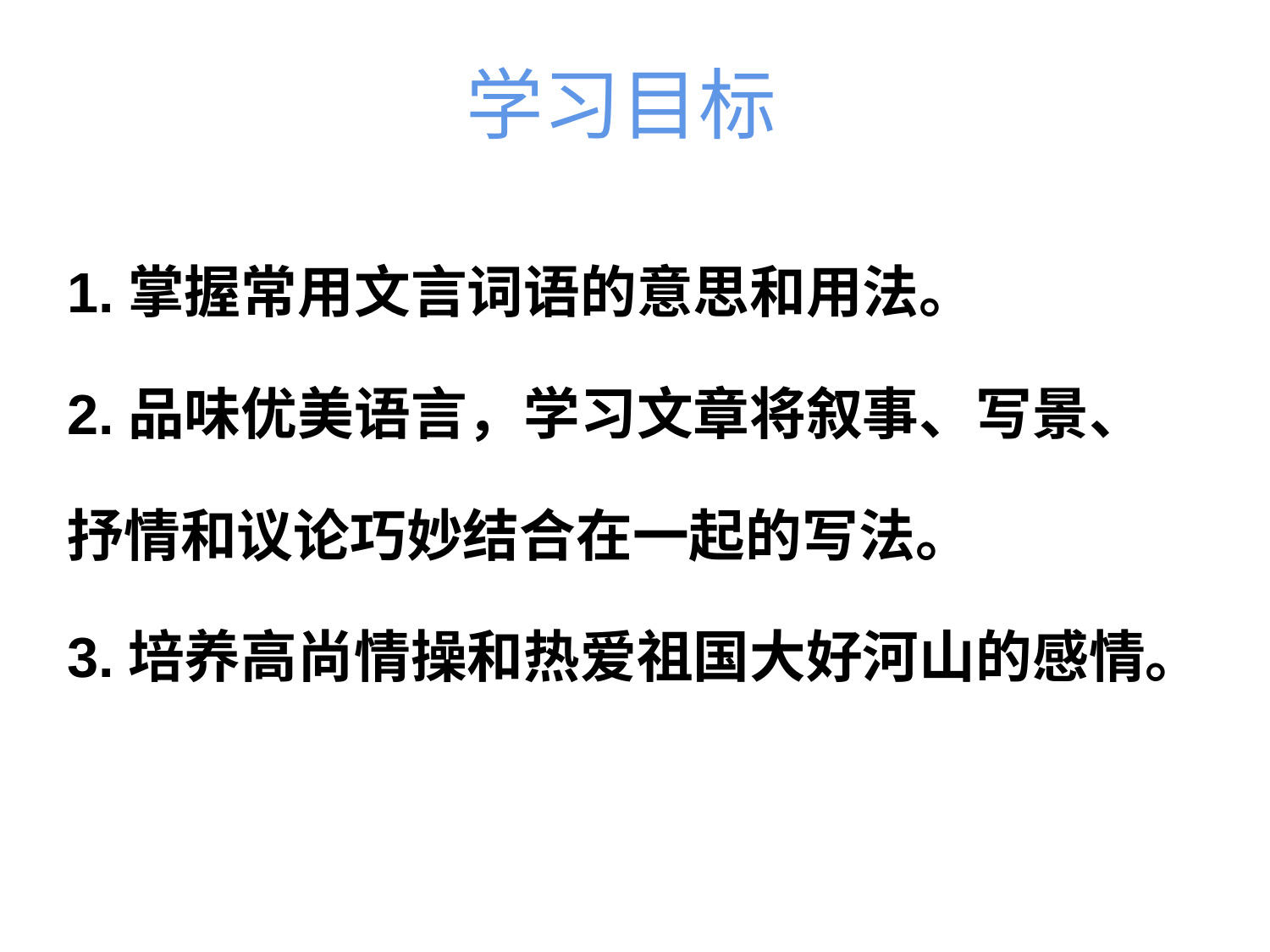

学习目标
1.掌握常用文言词语的意思和用法。
2.品味优美语言，学习文章将叙事、写景、
抒情和议论巧妙结合在一起的写法。
3.培养高尚情操和热爱祖国大好河山的感情。